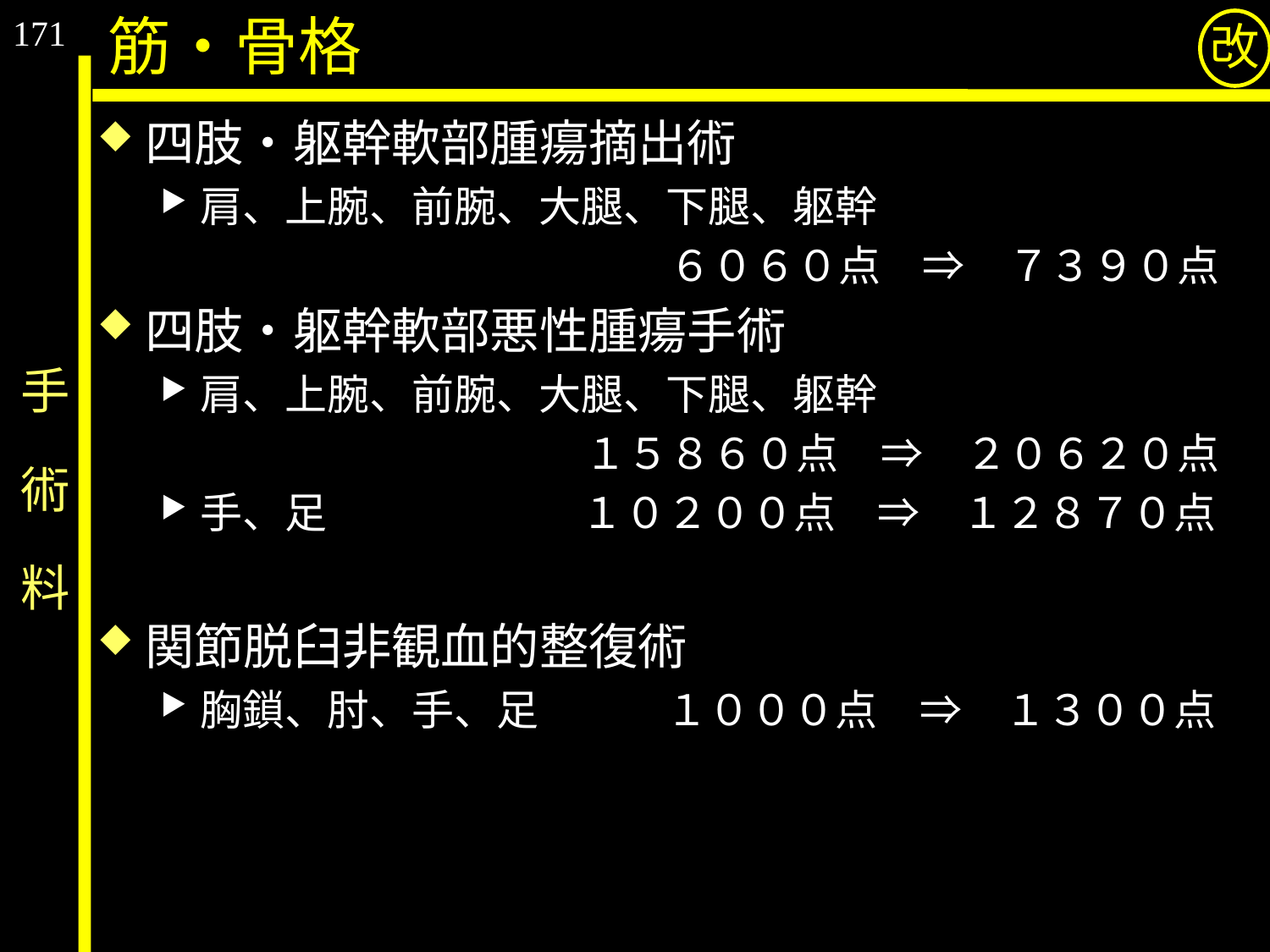

171
筋・骨格
改

四肢・躯幹軟部腫瘍摘出術
肩、上腕、前腕、大腿、下腿、躯幹
　　　　　　　　　　　　６０６０点　⇒　７３９０点
四肢・躯幹軟部悪性腫瘍手術
肩、上腕、前腕、大腿、下腿、躯幹
　　　　　　　　　　１５８６０点　⇒　２０６２０点
手、足　　　　　　１０２００点　⇒　１２８７０点

関節脱臼非観血的整復術
胸鎖、肘、手、足　　　１０００点　⇒　１３００点
# 手　術　料